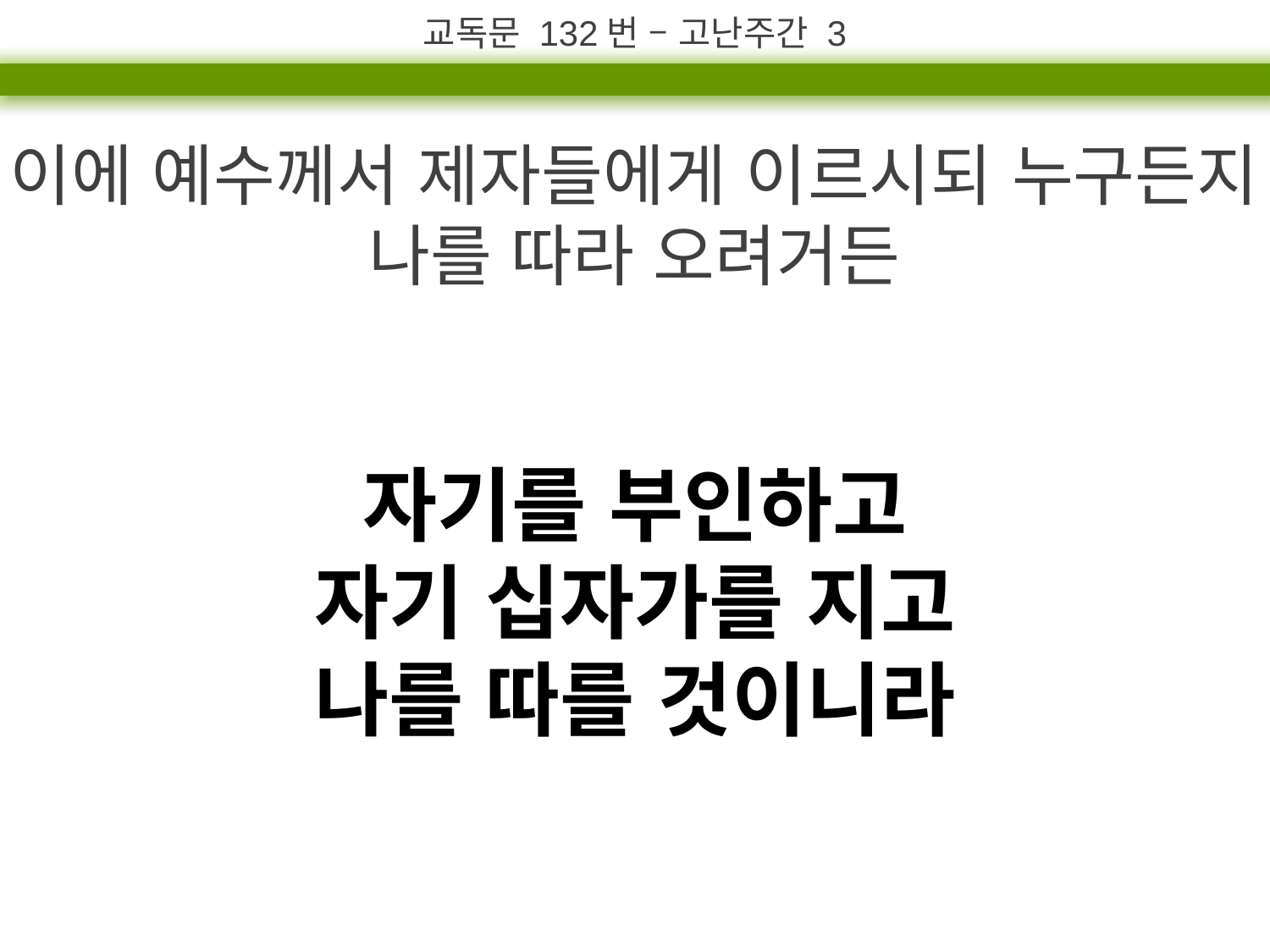

교독문 132번 – 고난주간 3

이에 예수께서 제자들에게 이르시되 누구든지 나를 따라 오려거든
자기를 부인하고
자기 십자가를 지고
나를 따를 것이니라